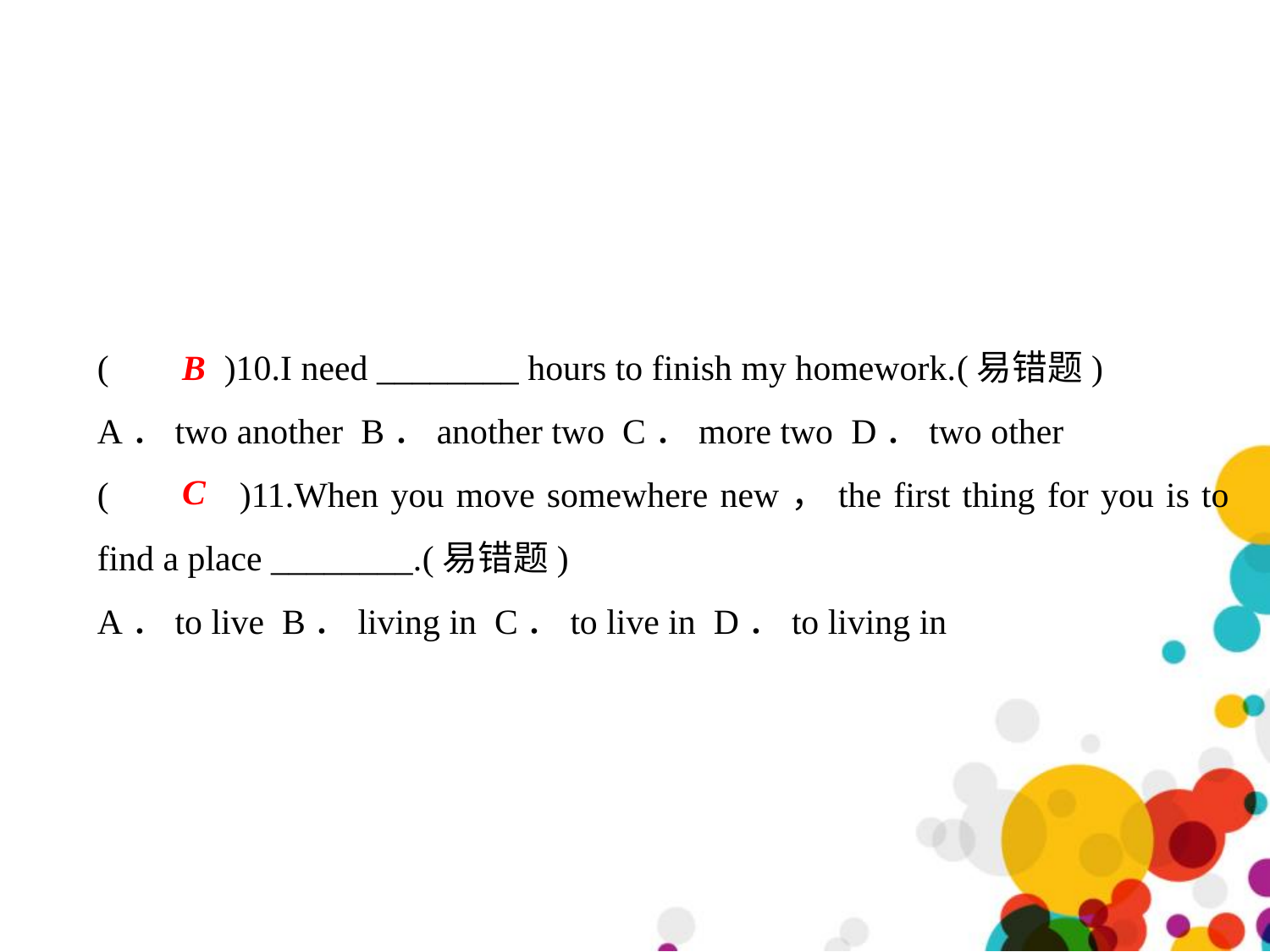

( 	)10.I need ________ hours to finish my homework.(易错题)
A．two another  B．another two  C．more two  D．two other
( 	 )11.When you move somewhere new，the first thing for you is to find a place ________.(易错题)
A．to live  B．living in  C．to live in  D．to living in
B
C